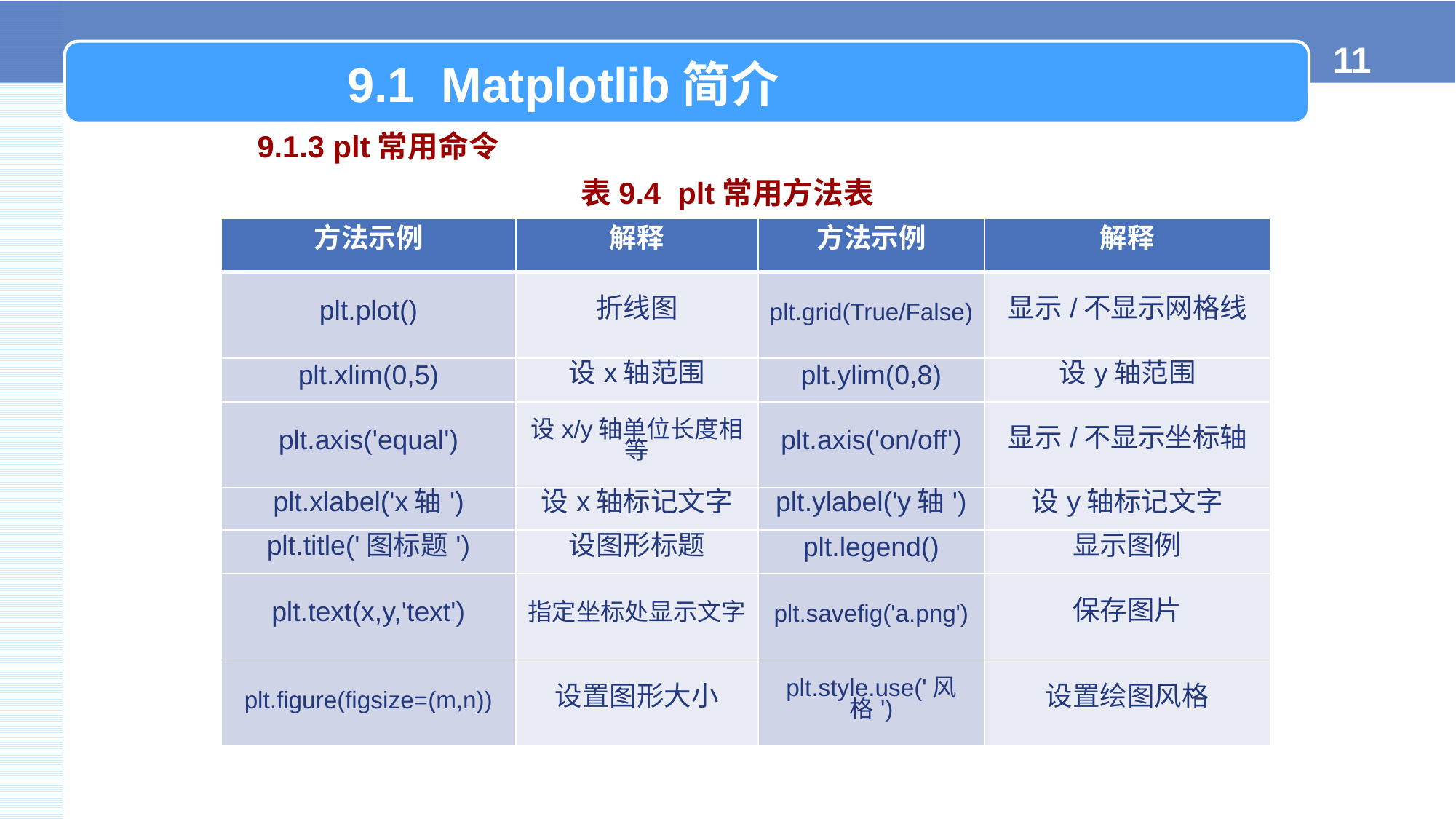

9.1  Matplotlib简介
9.1.3 plt常用命令

表9.4  plt常用方法表
| 方法示例 | 解释 | 方法示例 | 解释 |
| --- | --- | --- | --- |
| plt.plot() | 折线图 | plt.grid(True/False) | 显示/不显示网格线 |
| plt.xlim(0,5) | 设x轴范围 | plt.ylim(0,8) | 设y轴范围 |
| plt.axis('equal') | 设x/y轴单位长度相等 | plt.axis('on/off') | 显示/不显示坐标轴 |
| plt.xlabel('x轴') | 设x轴标记文字 | plt.ylabel('y轴') | 设y轴标记文字 |
| plt.title('图标题') | 设图形标题 | plt.legend() | 显示图例 |
| plt.text(x,y,'text') | 指定坐标处显示文字 | plt.savefig('a.png') | 保存图片 |
| plt.figure(figsize=(m,n)) | 设置图形大小 | plt.style.use('风格') | 设置绘图风格 |